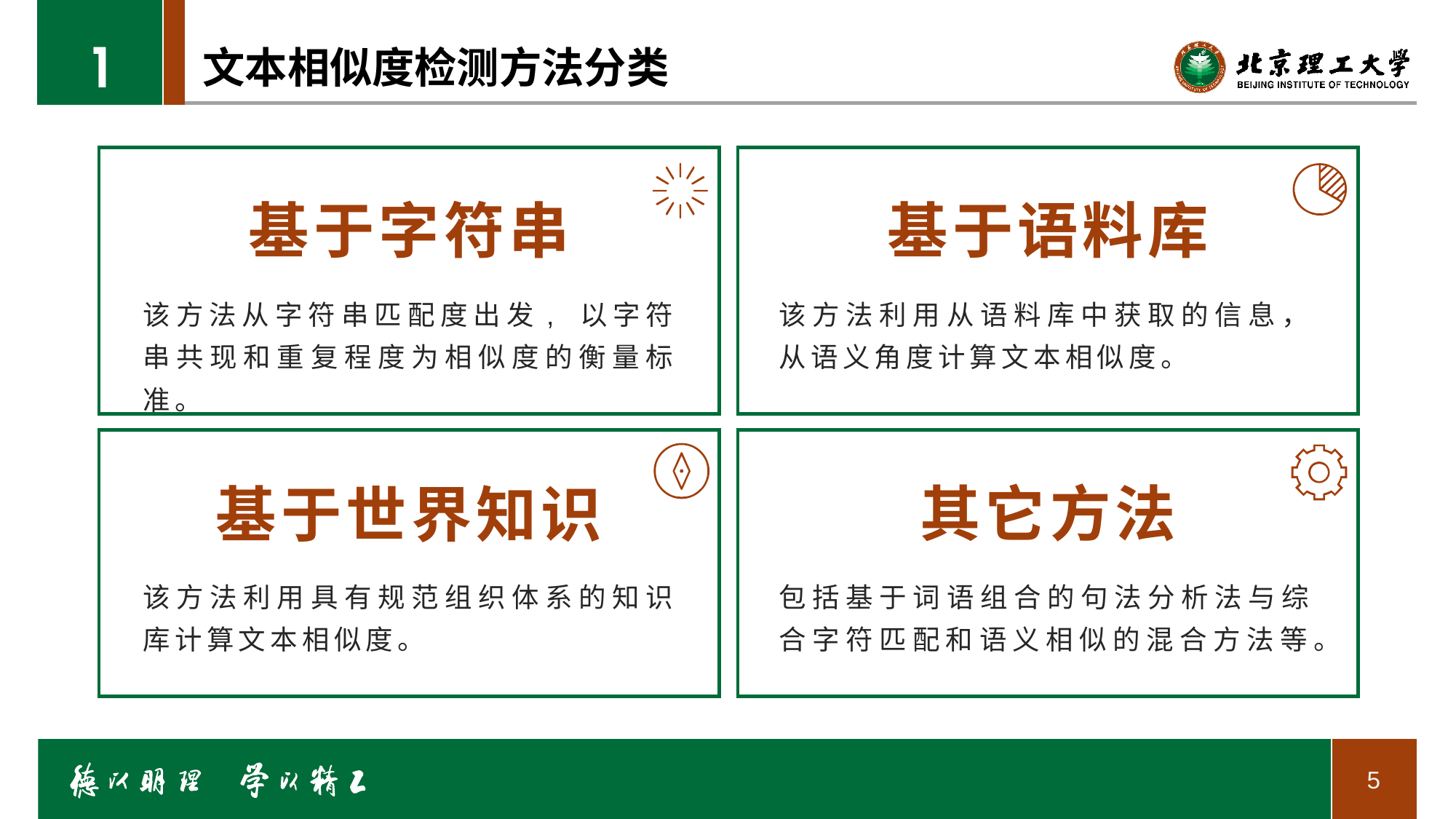

1
# 文本相似度检测方法分类

基于字符串
基于语料库
该方法从字符串匹配度出发, 以字符串共现和重复程度为相似度的衡量标准。
该方法利用从语料库中获取的信息，从语义角度计算文本相似度。

其它方法
基于世界知识
该方法利用具有规范组织体系的知识库计算文本相似度。
包括基于词语组合的句法分析法与综合字符匹配和语义相似的混合方法等。